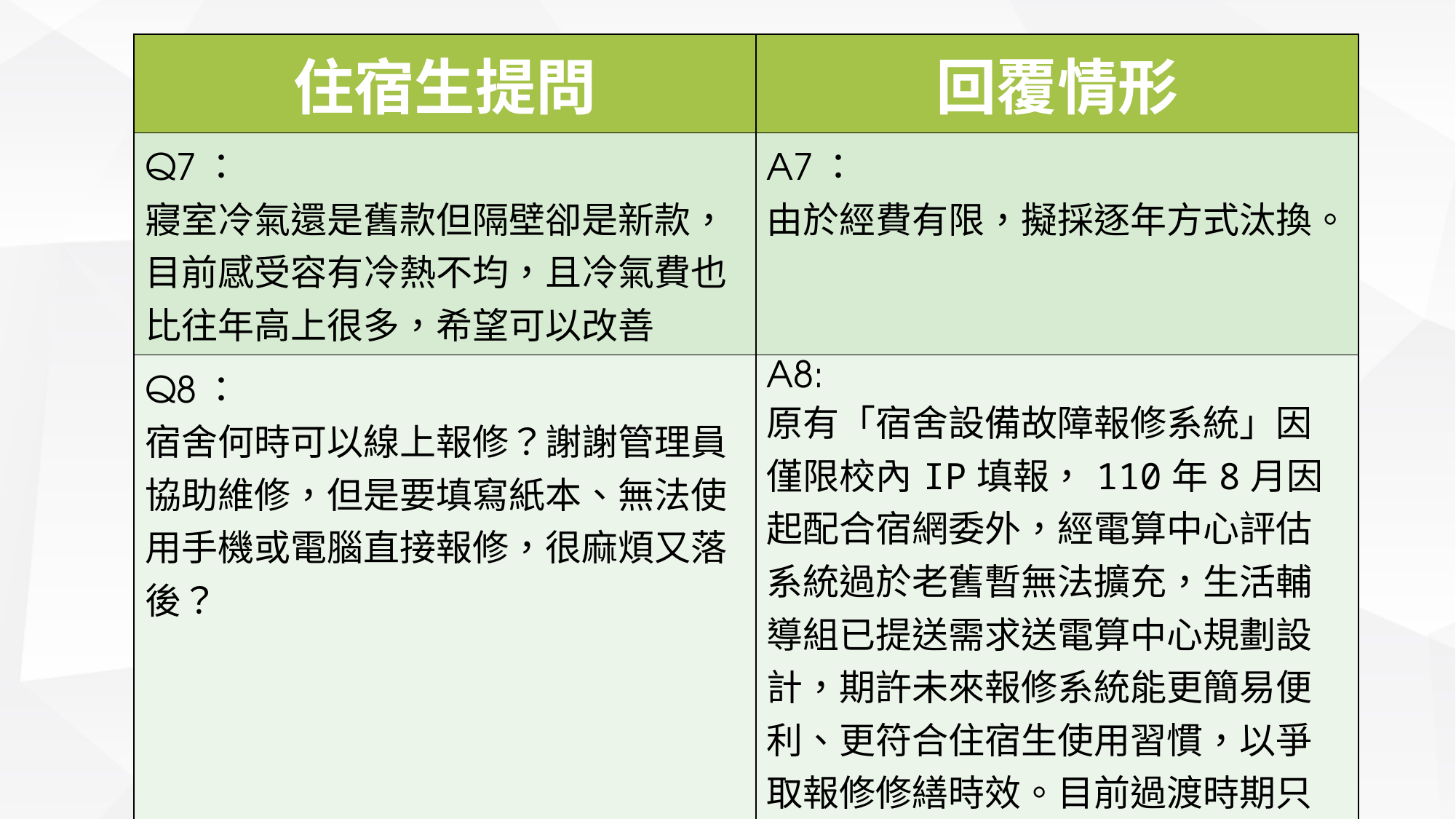

| 住宿生提問 | 回覆情形 |
| --- | --- |
| Q7： 寢室冷氣還是舊款但隔壁卻是新款，目前感受容有冷熱不均，且冷氣費也比往年高上很多，希望可以改善 | A7： 由於經費有限，擬採逐年方式汰換。 |
| Q8： 宿舍何時可以線上報修？謝謝管理員協助維修，但是要填寫紙本、無法使用手機或電腦直接報修，很麻煩又落後？ | A8: 原有「宿舍設備故障報修系統」因僅限校內IP填報，110年8月因起配合宿網委外，經電算中心評估系統過於老舊暫無法擴充，生活輔導組已提送需求送電算中心規劃設計，期許未來報修系統能更簡易便利、更符合住宿生使用習慣，以爭取報修修繕時效。目前過渡時期只能請住宿生以紙本方式報修，造成不便敬請見諒。 |